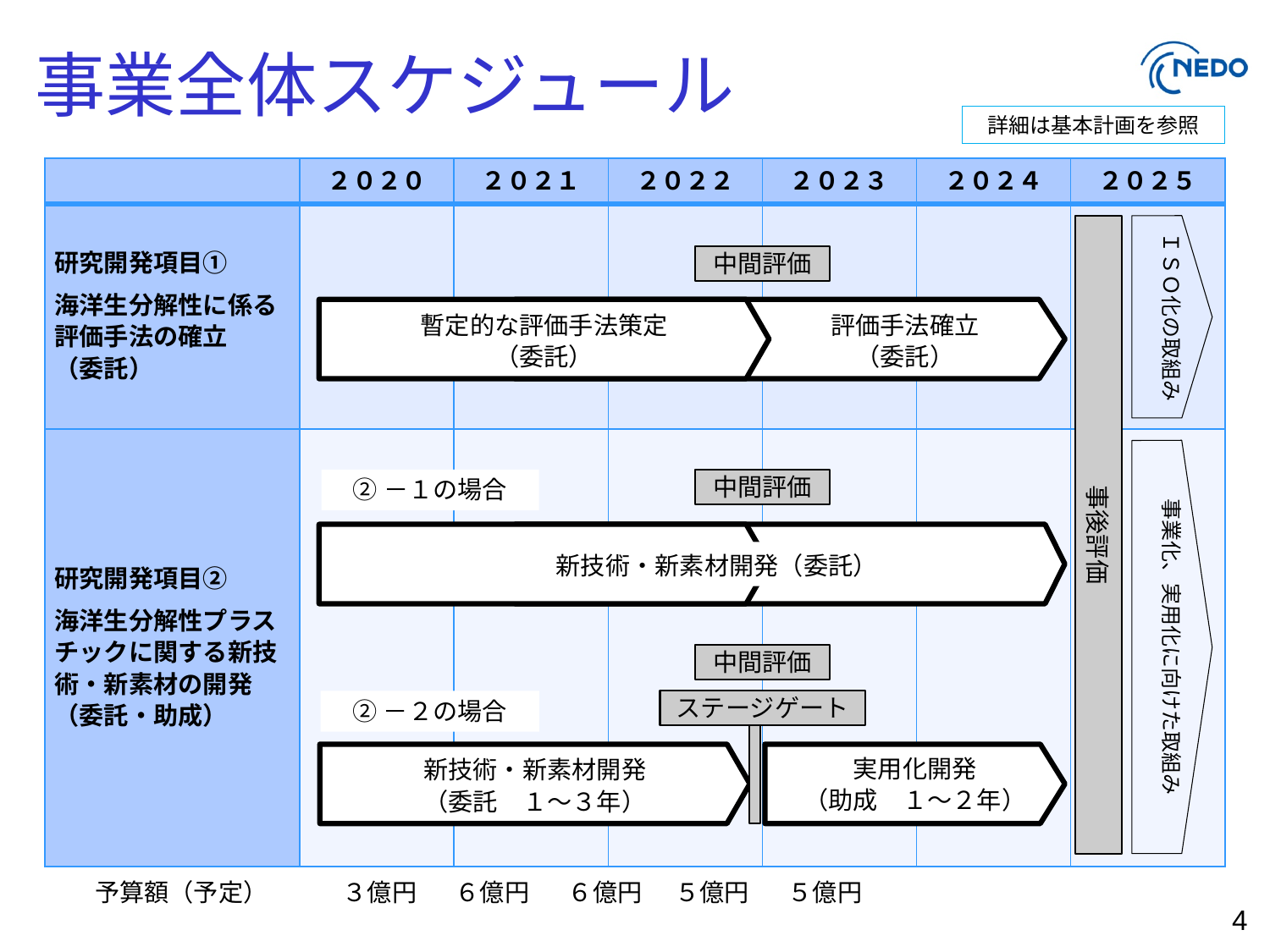

# 事業全体スケジュール
詳細は基本計画を参照
|  | ２０２０ | ２０２１ | ２０２２ | ２０２３ | ２０２４ | ２０２５ |
| --- | --- | --- | --- | --- | --- | --- |
| 研究開発項目① 海洋生分解性に係る評価手法の確立 （委託） |  |  |  |  |  |  |
| 研究開発項目② 海洋生分解性プラスチックに関する新技術・新素材の開発 （委託・助成） |  |  |  |  |  |  |
ＩＳＯ化の取組み
事後評価
中間評価
暫定的な評価手法策定
（委託）
評価手法確立
（委託）

事業化、実用化に向けた取組み
②－１の場合
中間評価

新技術・新素材開発（委託）
中間評価
ステージゲート
②－２の場合

新技術・新素材開発
（委託　１～３年）
実用化開発
（助成　１～２年）

予算額（予定）　　　３億円       ６億円       ６億円      ５億円       ５億円
4